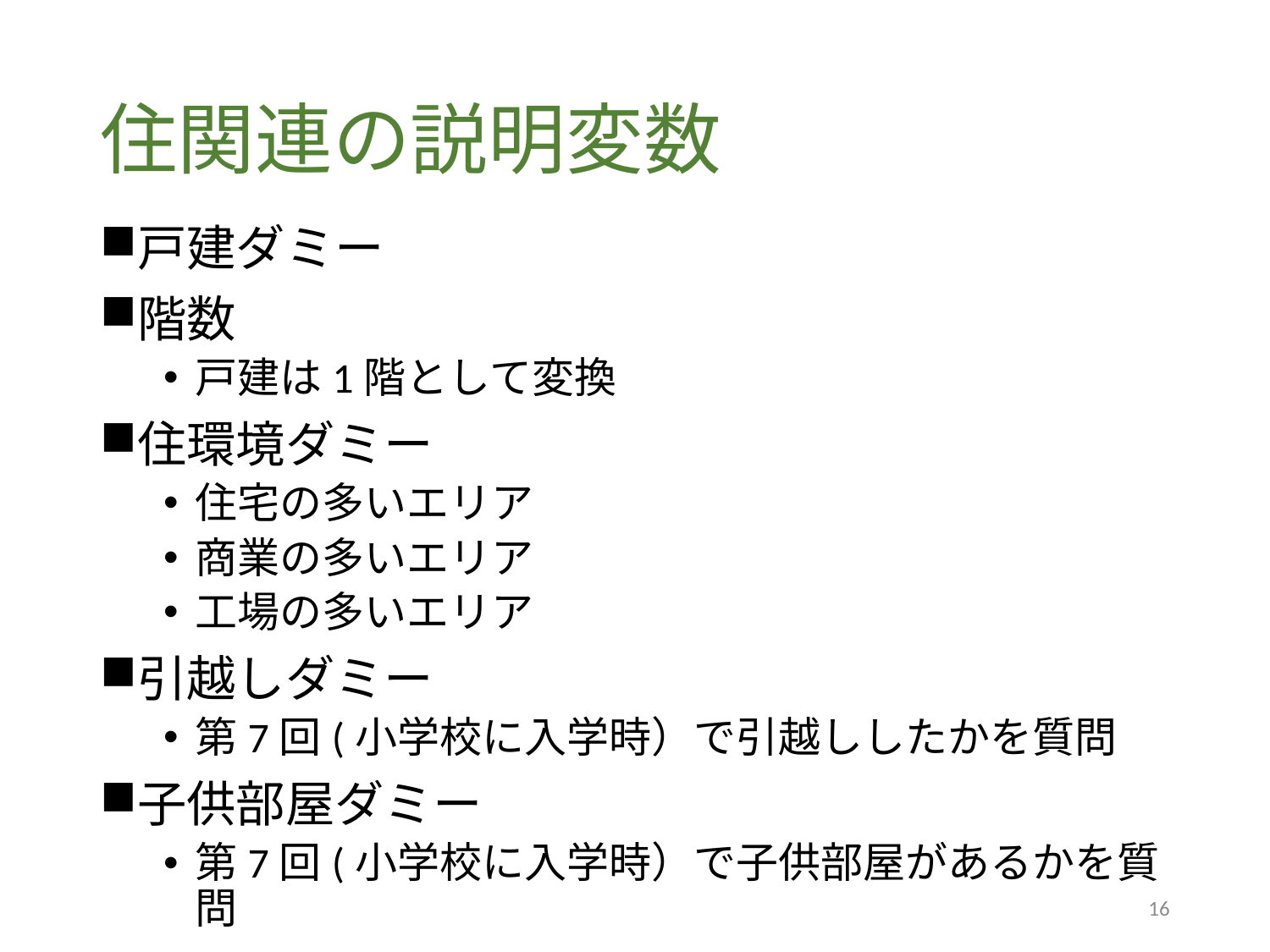

# 住関連の説明変数
戸建ダミー
階数
戸建は1階として変換
住環境ダミー
住宅の多いエリア
商業の多いエリア
工場の多いエリア
引越しダミー
第7回(小学校に入学時）で引越ししたかを質問
子供部屋ダミー
第7回(小学校に入学時）で子供部屋があるかを質問

16